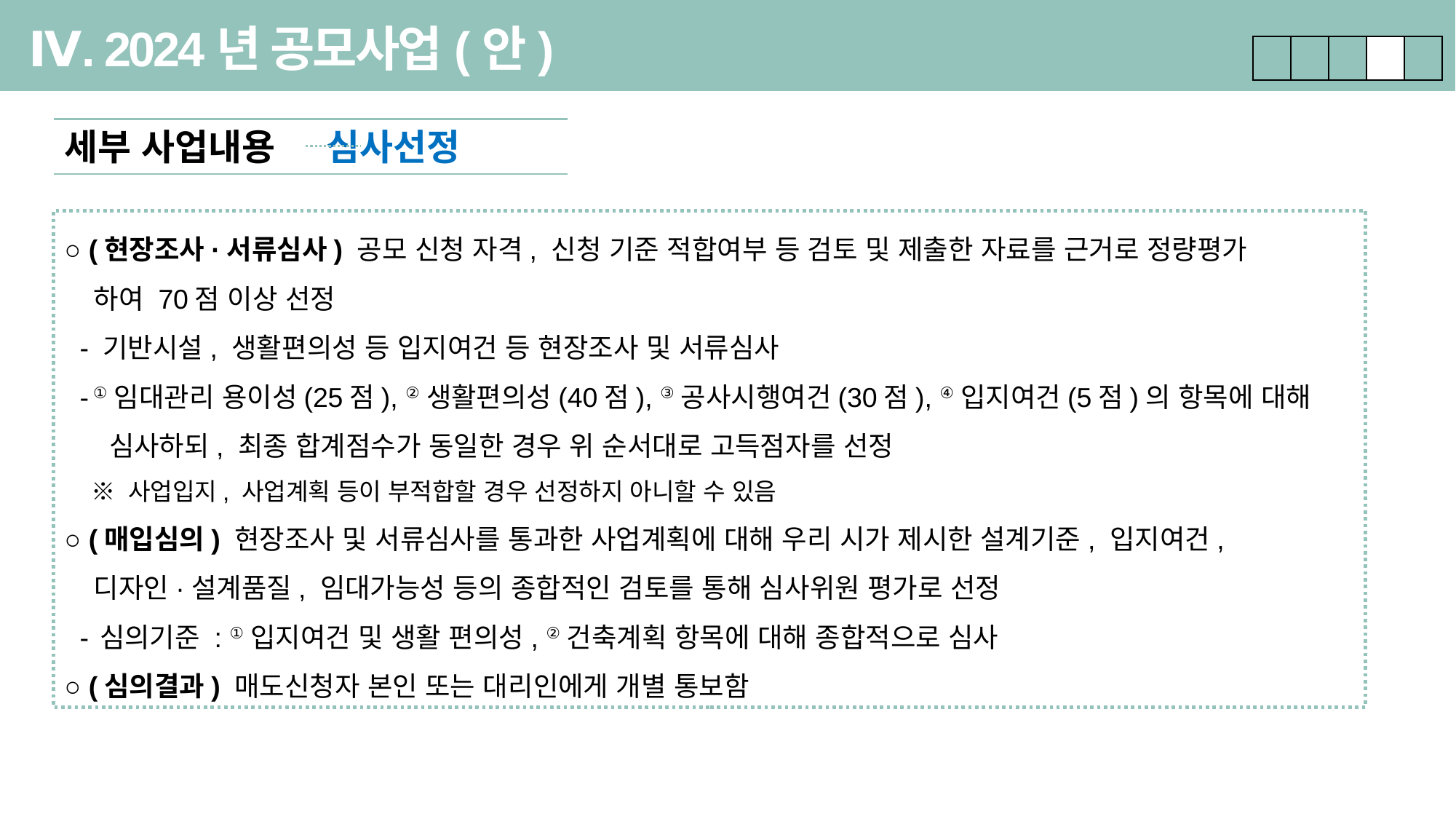

Ⅳ. 2024년 공모사업(안)
|  |  |  |  |  |
| --- | --- | --- | --- | --- |
세부 사업내용     심사선정
○ (현장조사·서류심사) 공모 신청 자격, 신청 기준 적합여부 등 검토 및 제출한 자료를 근거로 정량평가
   하여 70점 이상 선정
  - 기반시설, 생활편의성 등 입지여건 등 현장조사 및 서류심사
  - ①임대관리 용이성(25점), ②생활편의성(40점), ③공사시행여건(30점), ④입지여건(5점)의 항목에 대해
     심사하되, 최종 합계점수가 동일한 경우 위 순서대로 고득점자를 선정
    ※ 사업입지, 사업계획 등이 부적합할 경우 선정하지 아니할 수 있음
○ (매입심의) 현장조사 및 서류심사를 통과한 사업계획에 대해 우리 시가 제시한 설계기준, 입지여건,
   디자인·설계품질, 임대가능성 등의 종합적인 검토를 통해 심사위원 평가로 선정
  - 심의기준 : ①입지여건 및 생활 편의성, ②건축계획 항목에 대해 종합적으로 심사
○ (심의결과) 매도신청자 본인 또는 대리인에게 개별 통보함